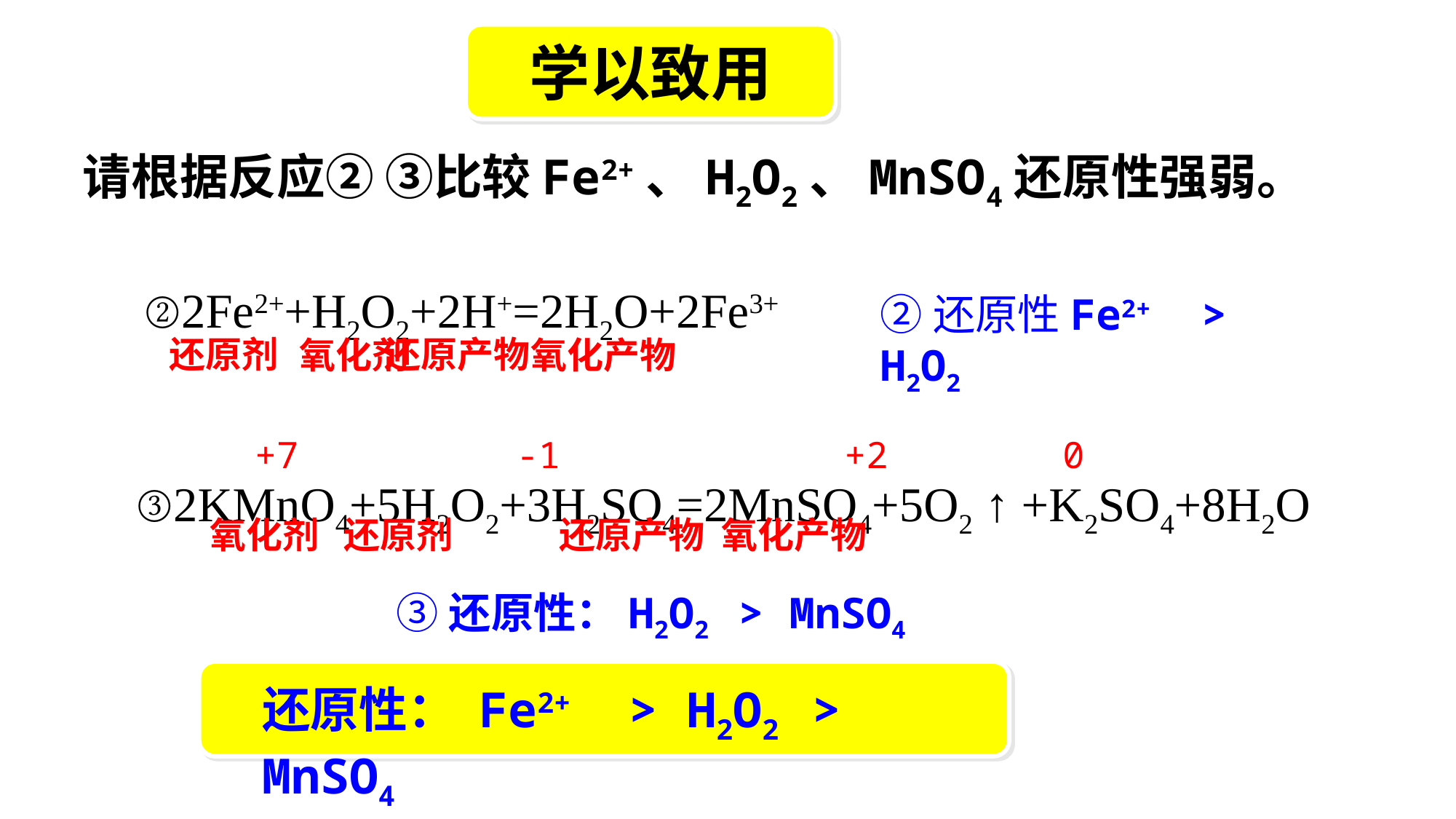

学以致用
请根据反应② ③比较Fe2+、H2O2、MnSO4还原性强弱。
②2Fe2++H2O2+2H+=2H2O+2Fe3+
②还原性Fe2+  > H2O2
还原剂             还原产物
氧化剂               氧化产物
+7          -1             +2        0
③2KMnO4+5H2O2+3H2SO4=2MnSO4+5O2 ↑ +K2SO4+8H2O
氧化剂   还原剂             还原产物  氧化产物
③还原性：H2O2  > MnSO4

还原性： Fe2+  > H2O2  > MnSO4